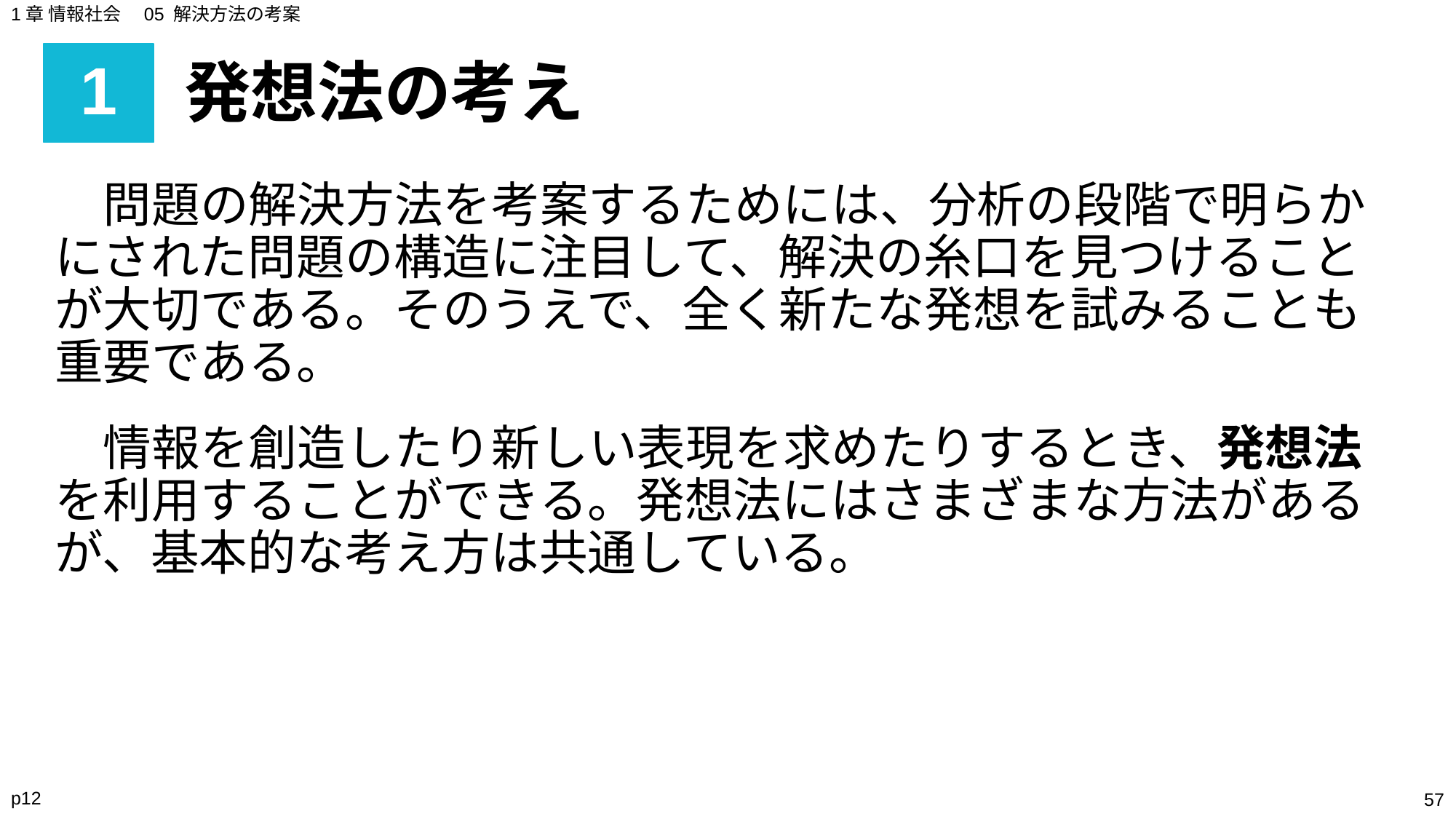

1章 情報社会　05 解決方法の考案
# 1
発想法の考え
　問題の解決方法を考案するためには、分析の段階で明らかにされた問題の構造に注目して、解決の糸口を見つけることが大切である。そのうえで、全く新たな発想を試みることも重要である。
　情報を創造したり新しい表現を求めたりするとき、発想法を利用することができる。発想法にはさまざまな方法があるが、基本的な考え方は共通している。
p12
57